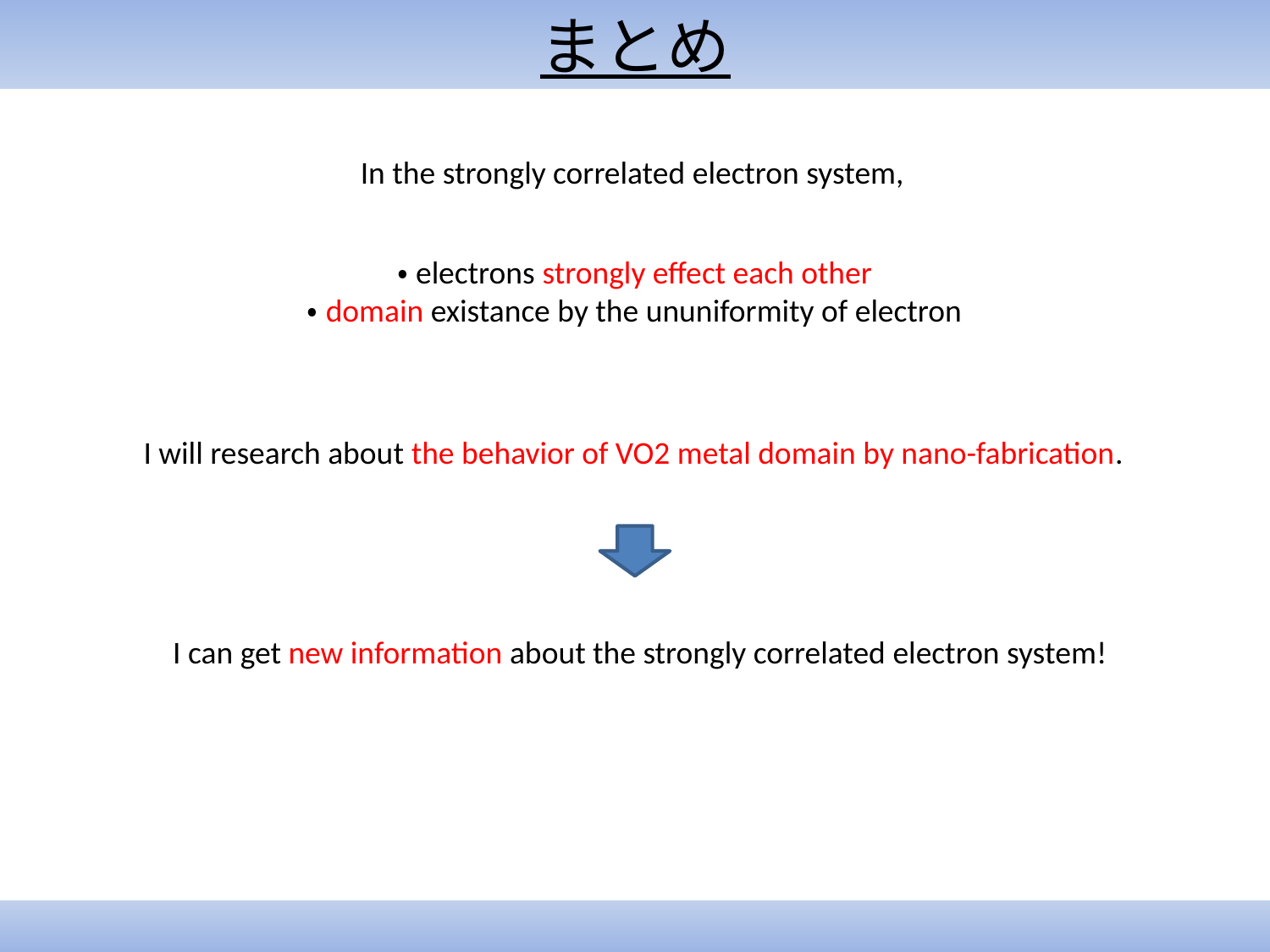

まとめ
In the strongly correlated electron system,
・electrons strongly effect each other
・domain existance by the ununiformity of electron
I will research about the behavior of VO2 metal domain by nano-fabrication.

I can get new information about the strongly correlated electron system!